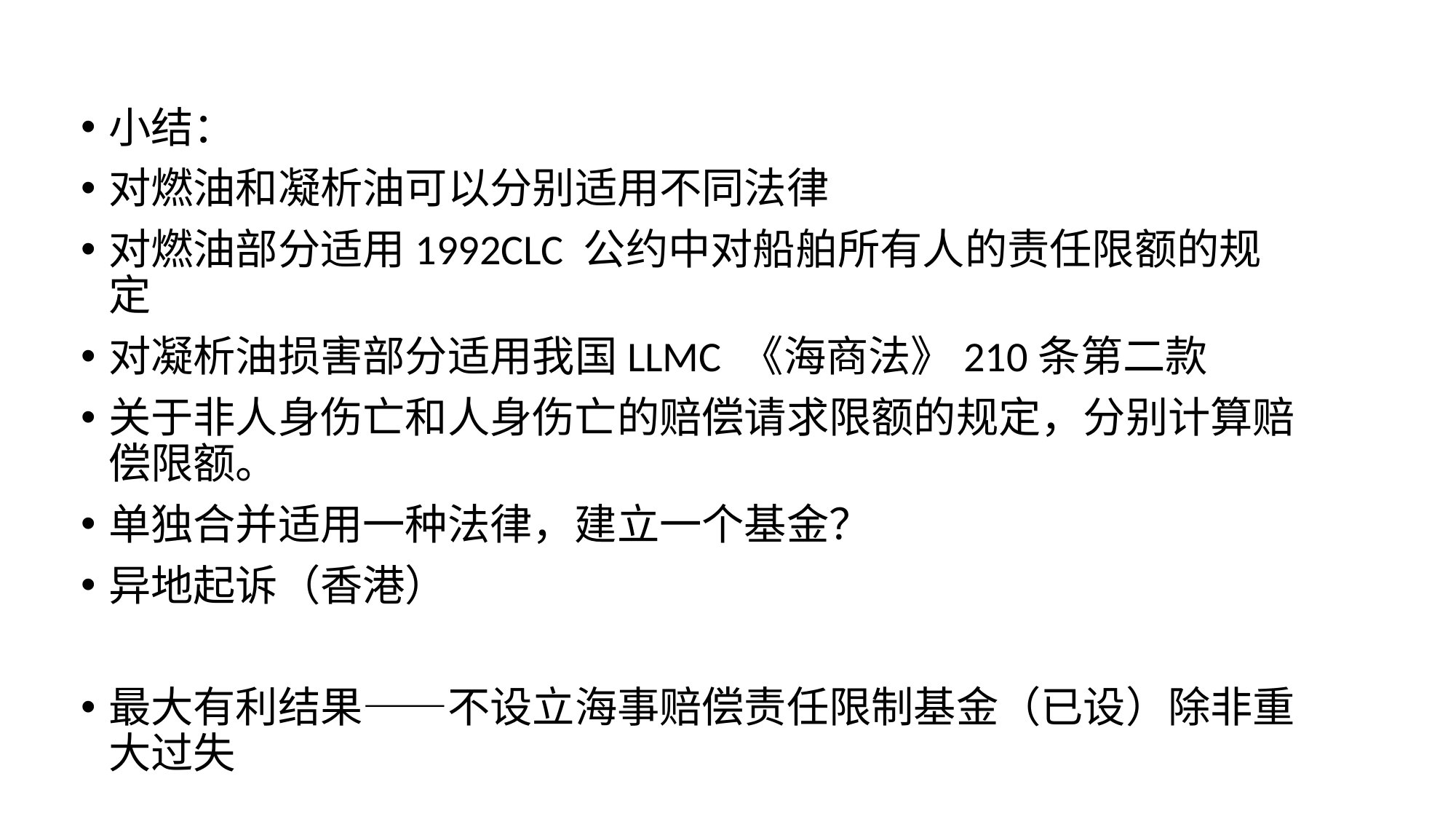

小结：
对燃油和凝析油可以分别适用不同法律
对燃油部分适用1992CLC 公约中对船舶所有人的责任限额的规定
对凝析油损害部分适用我国LLMC 《海商法》210条第二款
关于非人身伤亡和人身伤亡的赔偿请求限额的规定，分别计算赔偿限额。
单独合并适用一种法律，建立一个基金？
异地起诉（香港）

最大有利结果——不设立海事赔偿责任限制基金（已设）除非重大过失